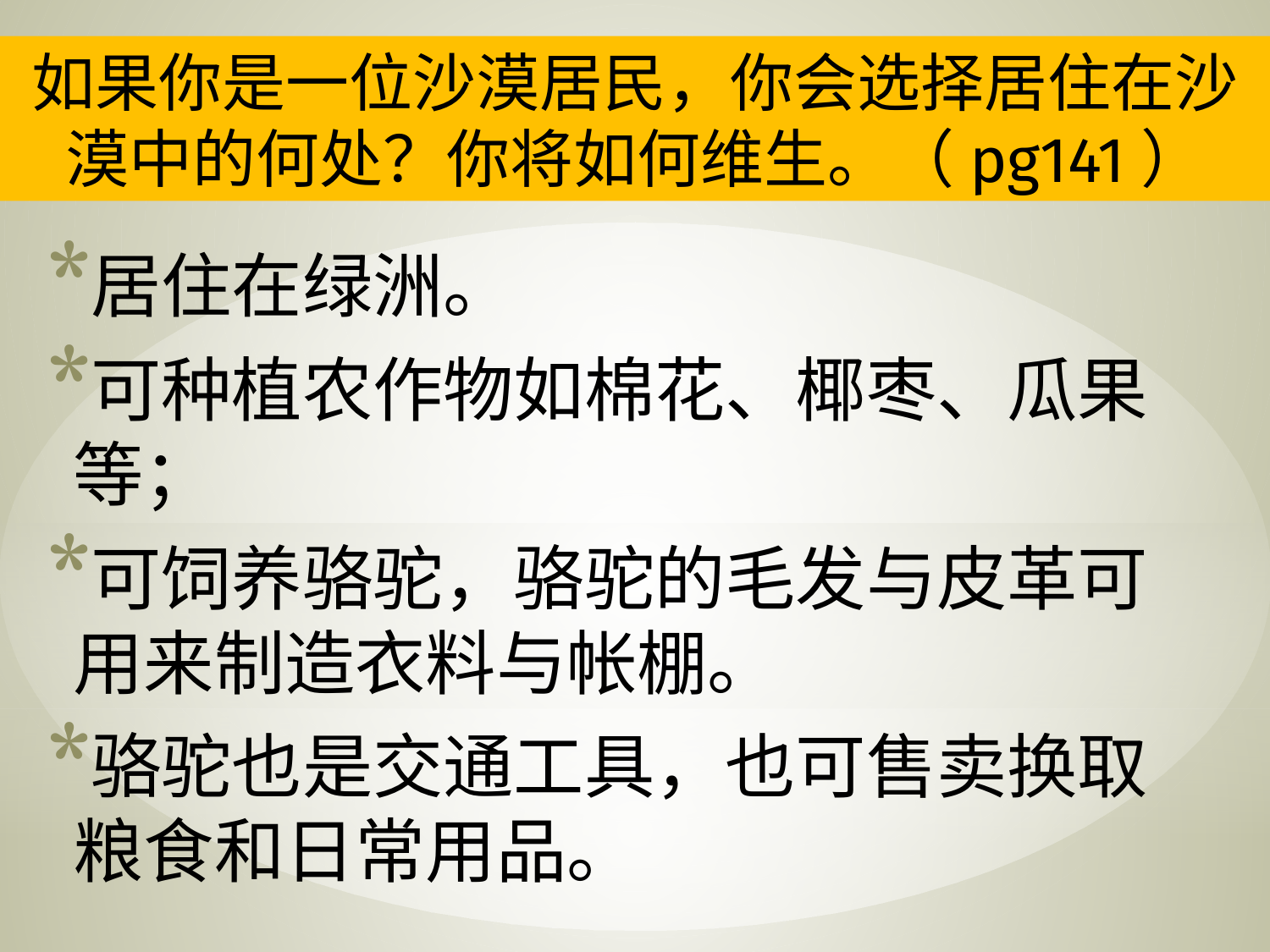

如果你是一位沙漠居民，你会选择居住在沙漠中的何处？你将如何维生。（pg141）
居住在绿洲。
可种植农作物如棉花、椰枣、瓜果等；
可饲养骆驼，骆驼的毛发与皮革可用来制造衣料与帐棚。
骆驼也是交通工具，也可售卖换取粮食和日常用品。